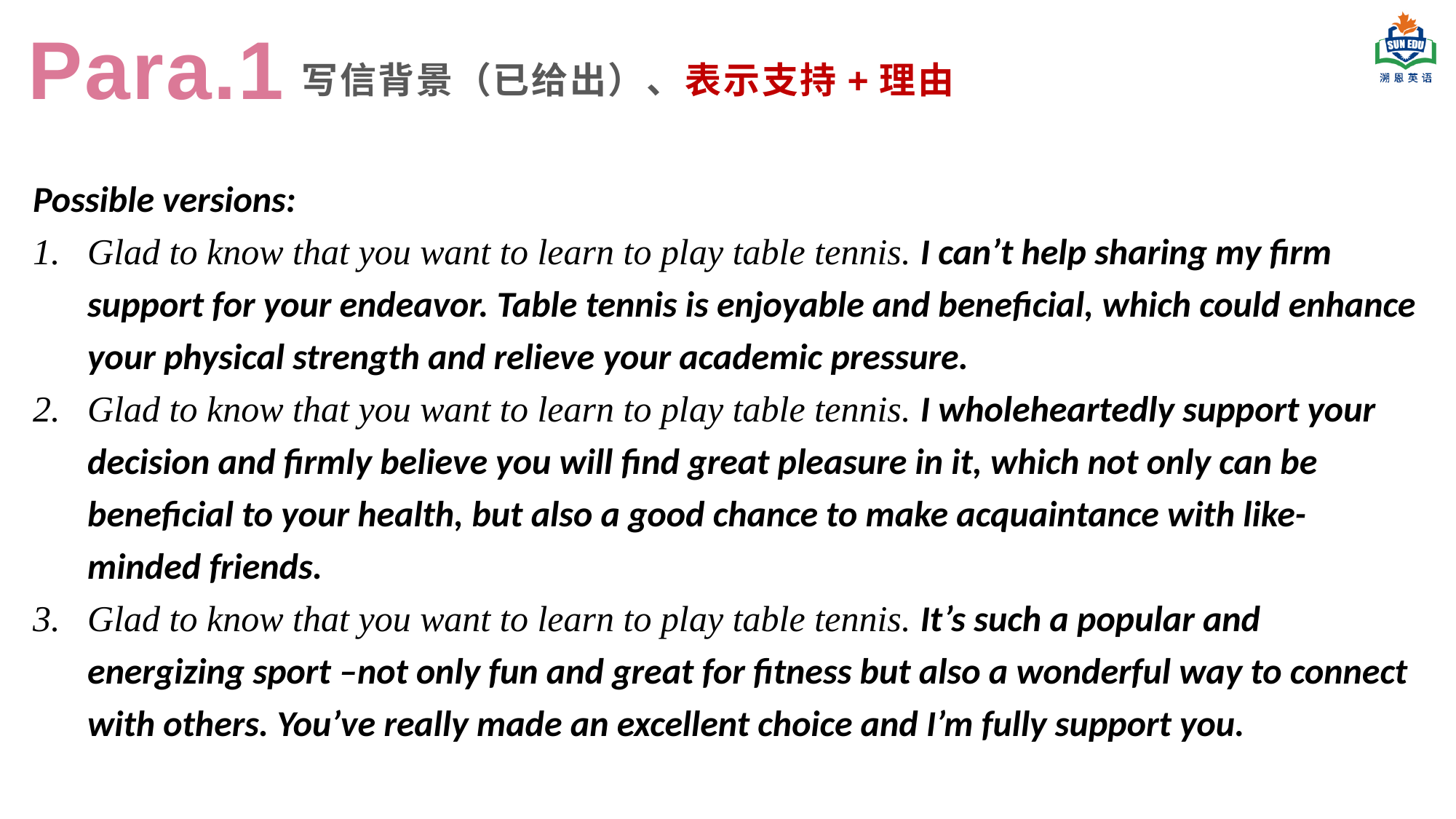

Para.1
写信背景（已给出）、表示支持+理由
Possible versions:
Glad to know that you want to learn to play table tennis. I can’t help sharing my firm support for your endeavor. Table tennis is enjoyable and beneficial, which could enhance your physical strength and relieve your academic pressure.
Glad to know that you want to learn to play table tennis. I wholeheartedly support your decision and firmly believe you will find great pleasure in it, which not only can be beneficial to your health, but also a good chance to make acquaintance with like-minded friends.
Glad to know that you want to learn to play table tennis. It’s such a popular and energizing sport –not only fun and great for fitness but also a wonderful way to connect with others. You’ve really made an excellent choice and I’m fully support you.